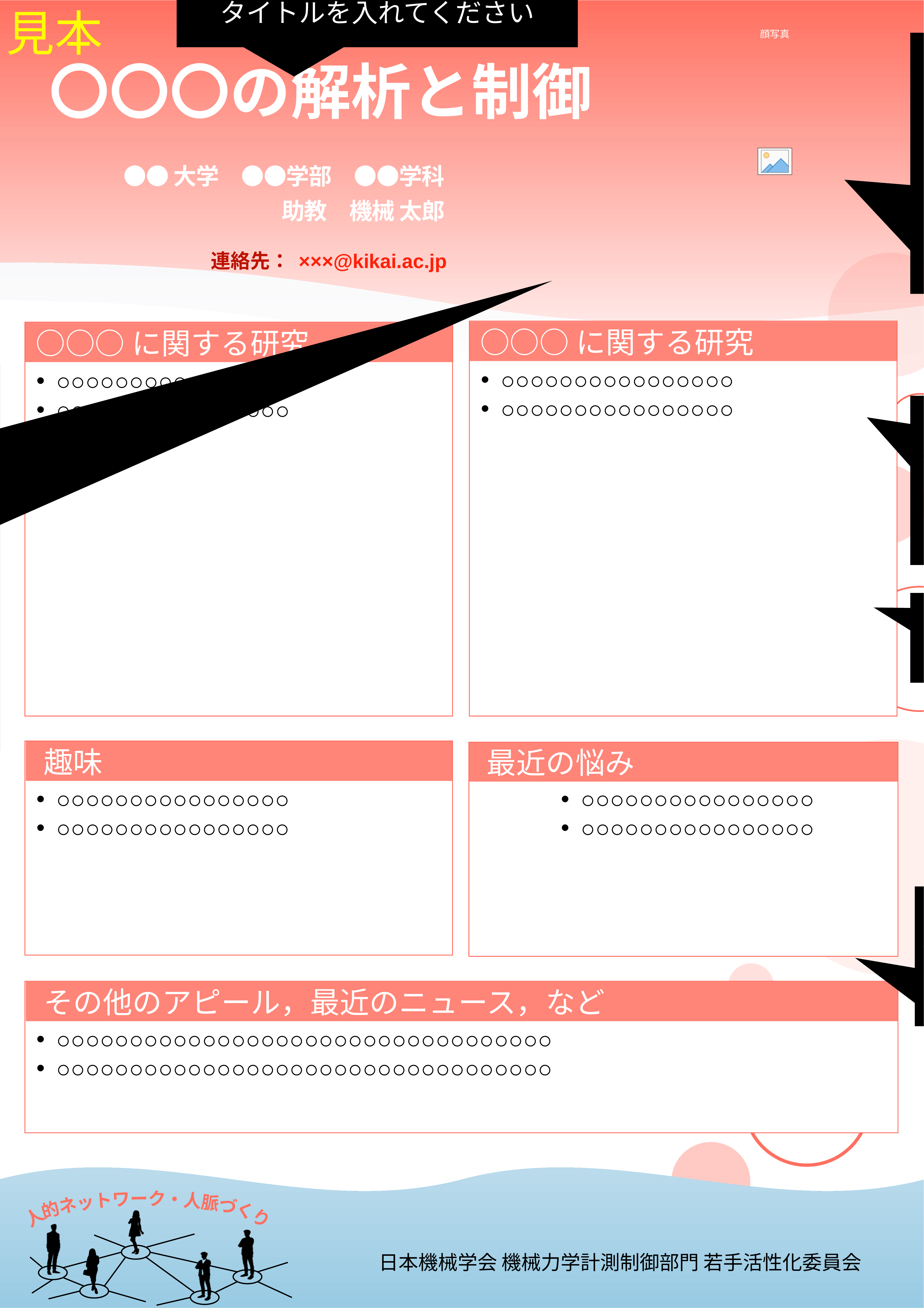

研究内容を端的に表す
タイトルを入れてください
見本
# 〇〇〇の解析と制御

顔写真
お顔写真を
入れてください。
証明写真でも、
プライベートの
お写真でも
構いません
●●大学　●●学部　●●学科
助教　機械 太郎

連絡先： ×××@kikai.ac.jp

 ○○○に関する研究

 ○○○に関する研究
○○○○○○○○○○○○○○○○
○○○○○○○○○○○○○○○○

○○○○○○○○○○○○○○○○
○○○○○○○○○○○○○○○○

研究内容や製品内容がわかる資料の情報源のQRコードを
入れてください。

情報源は例えば、researchmapや
会社・研究室HPなど

QRコード作成は
無料サイトでの作成で結構でございます。
研究テーマと内容を
ご紹介ください。
枠の数や大きさは
自由に変更していただいて構いません
図や写真があれば
ぜひ入れてください

 趣味

 最近の悩み
○○○○○○○○○○○○○○○○
○○○○○○○○○○○○○○○○

○○○○○○○○○○○○○○○○
○○○○○○○○○○○○○○○○

自由にお書きください．
枠の大きさや配置・項目も自由に変更していただいて構いません

 その他のアピール，最近のニュース，など
○○○○○○○○○○○○○○○○○○○○○○○○○○○○○○○○○○
○○○○○○○○○○○○○○○○○○○○○○○○○○○○○○○○○○